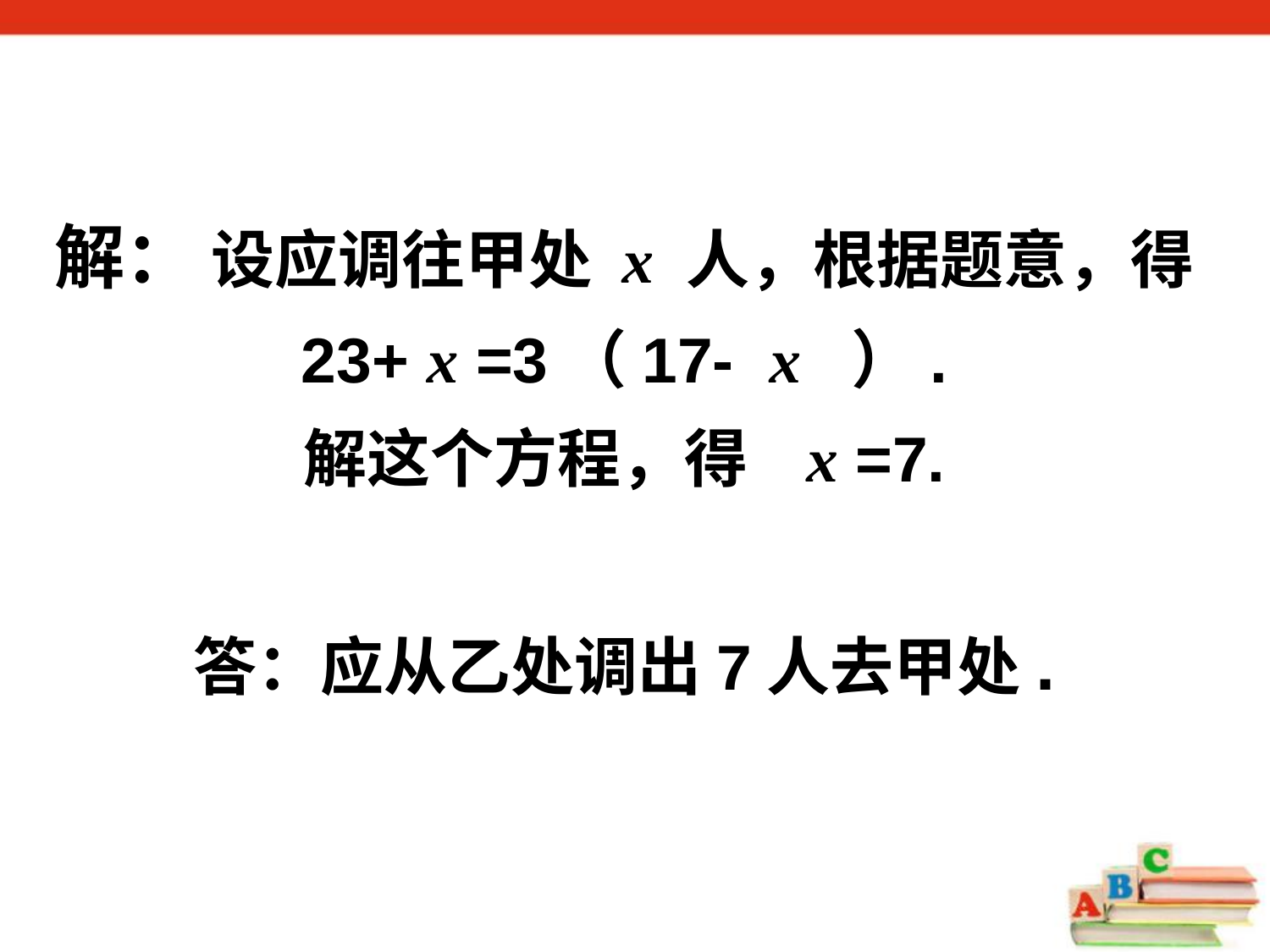

# 解： 设应调往甲处 x 人，根据题意，得 23+ x =3（17-  x  ）. 解这个方程，得   x =7. 答：应从乙处调出7人去甲处.